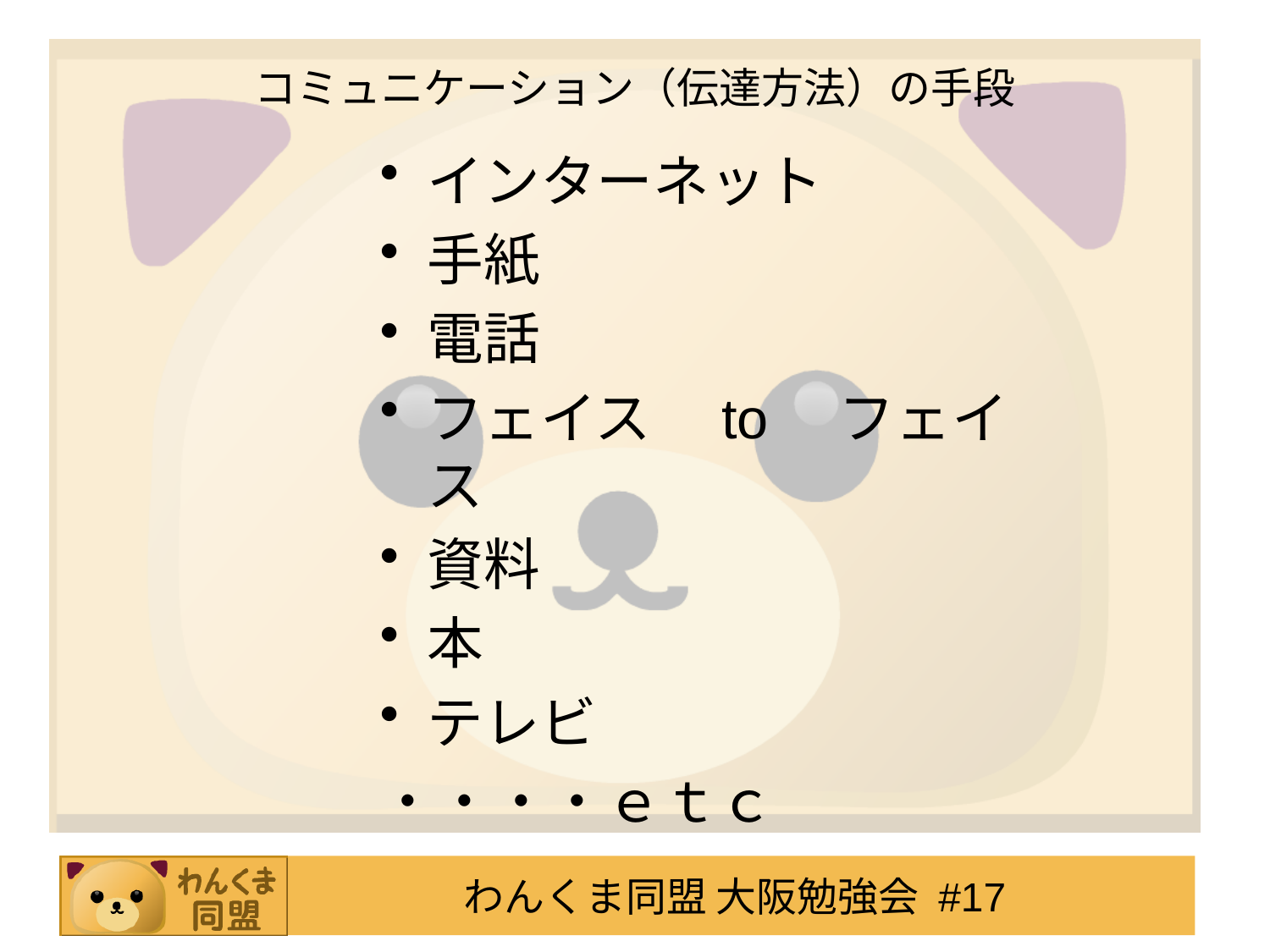

# コミュニケーション（伝達方法）の手段
インターネット
手紙
電話
フェイス　to　フェイス
資料
本
テレビ
・・・・ｅｔｃ